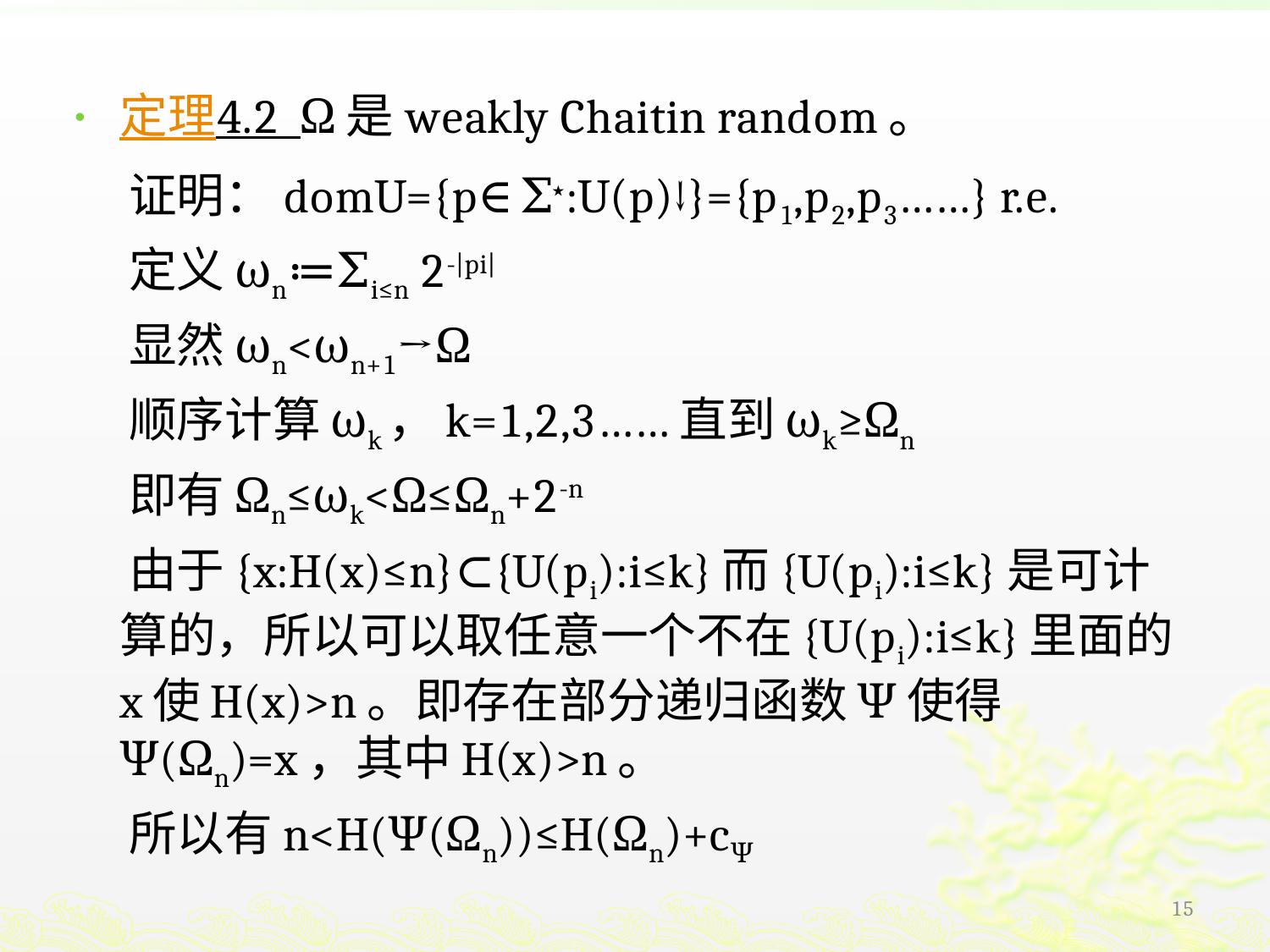

定理4.2  Ω是weakly Chaitin random。
    证明：domU={p∈Σ⋆:U(p)↓}={p1,p2,p3……} r.e.
    定义ωn≔Σi≤n 2-|pi|
    显然ωn<ωn+1→Ω
    顺序计算ωk，k=1,2,3……直到ωk≥Ωn
    即有Ωn≤ωk<Ω≤Ωn+2-n
    由于{x:H(x)≤n}⊂{U(pi):i≤k}而{U(pi):i≤k}是可计算的，所以可以取任意一个不在{U(pi):i≤k}里面的x使H(x)>n。即存在部分递归函数Ψ使得Ψ(Ωn)=x，其中H(x)>n。
    所以有n<H(Ψ(Ωn))≤H(Ωn)+cΨ
15